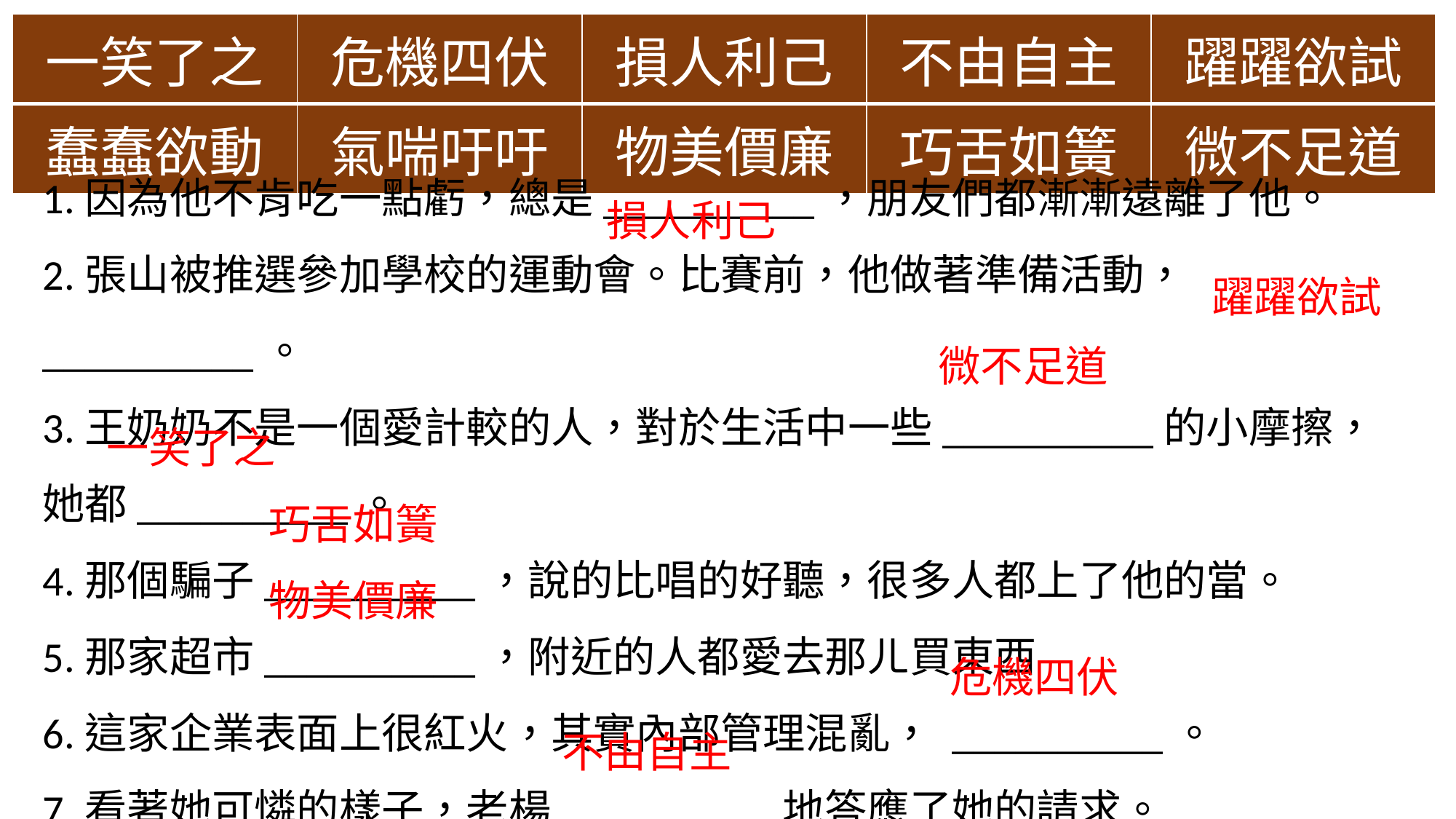

| 一笑了之 | 危機四伏 | 損人利己 | 不由自主 | 躍躍欲試 |
| --- | --- | --- | --- | --- |
| 蠢蠢欲動 | 氣喘吁吁 | 物美價廉 | 巧舌如簧 | 微不足道 |
1.因為他不肯吃一點虧，總是__________，朋友們都漸漸遠離了他。
2.張山被推選參加學校的運動會。比賽前，他做著準備活動， __________。
3.王奶奶不是一個愛計較的人，對於生活中一些__________的小摩擦，她都__________。
4.那個騙子__________，說的比唱的好聽，很多人都上了他的當。
5.那家超市__________，附近的人都愛去那ㄦ買東西
6.這家企業表面上很紅火，其實內部管理混亂， __________。
7.看著她可憐的樣子，老楊__________地答應了她的請求。
損人利己
躍躍欲試
微不足道
一笑了之
巧舌如簧
物美價廉
危機四伏
不由自主